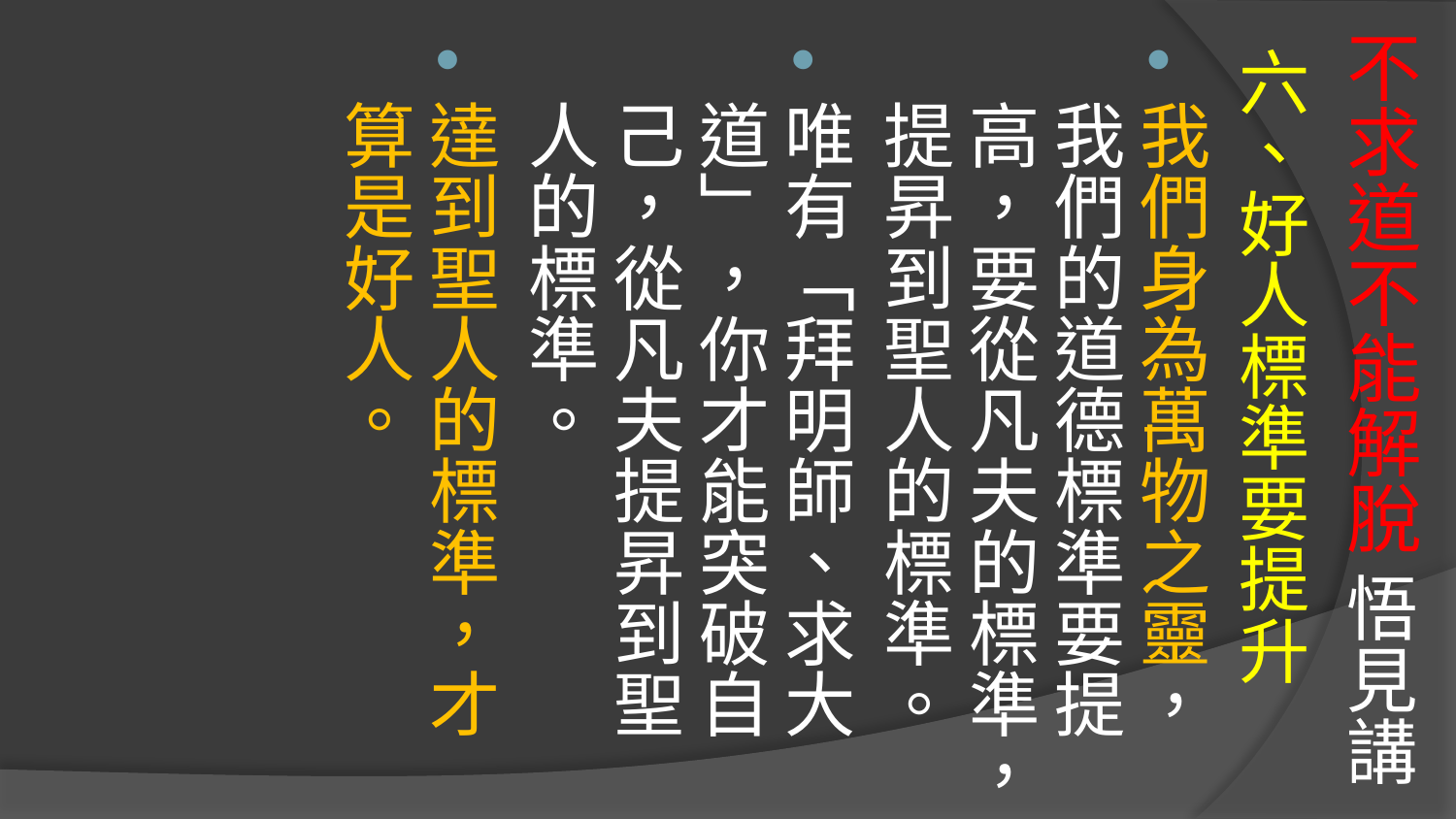

# 不求道不能解脫 悟見講
六、好人標準要提升
我們身為萬物之靈，我們的道德標準要提高，要從凡夫的標準，提昇到聖人的標準。
唯有「拜明師、求大道」，你才能突破自己，從凡夫提昇到聖人的標準。
達到聖人的標準，才算是好人。